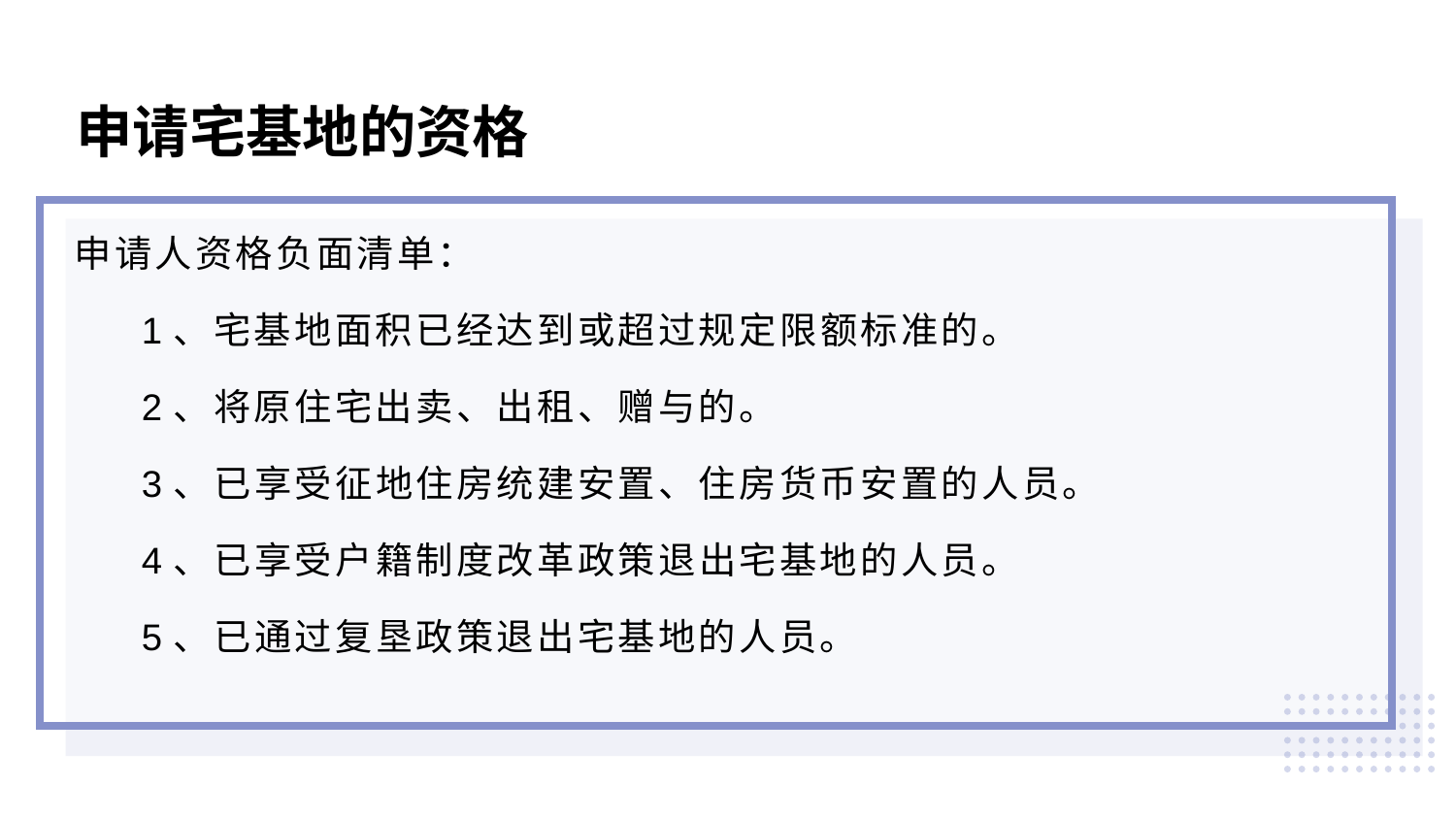

申请宅基地的资格

申请人资格负面清单：
     1、宅基地面积已经达到或超过规定限额标准的。
     2、将原住宅出卖、出租、赠与的。
     3、已享受征地住房统建安置、住房货币安置的人员。
     4、已享受户籍制度改革政策退出宅基地的人员。
     5、已通过复垦政策退出宅基地的人员。